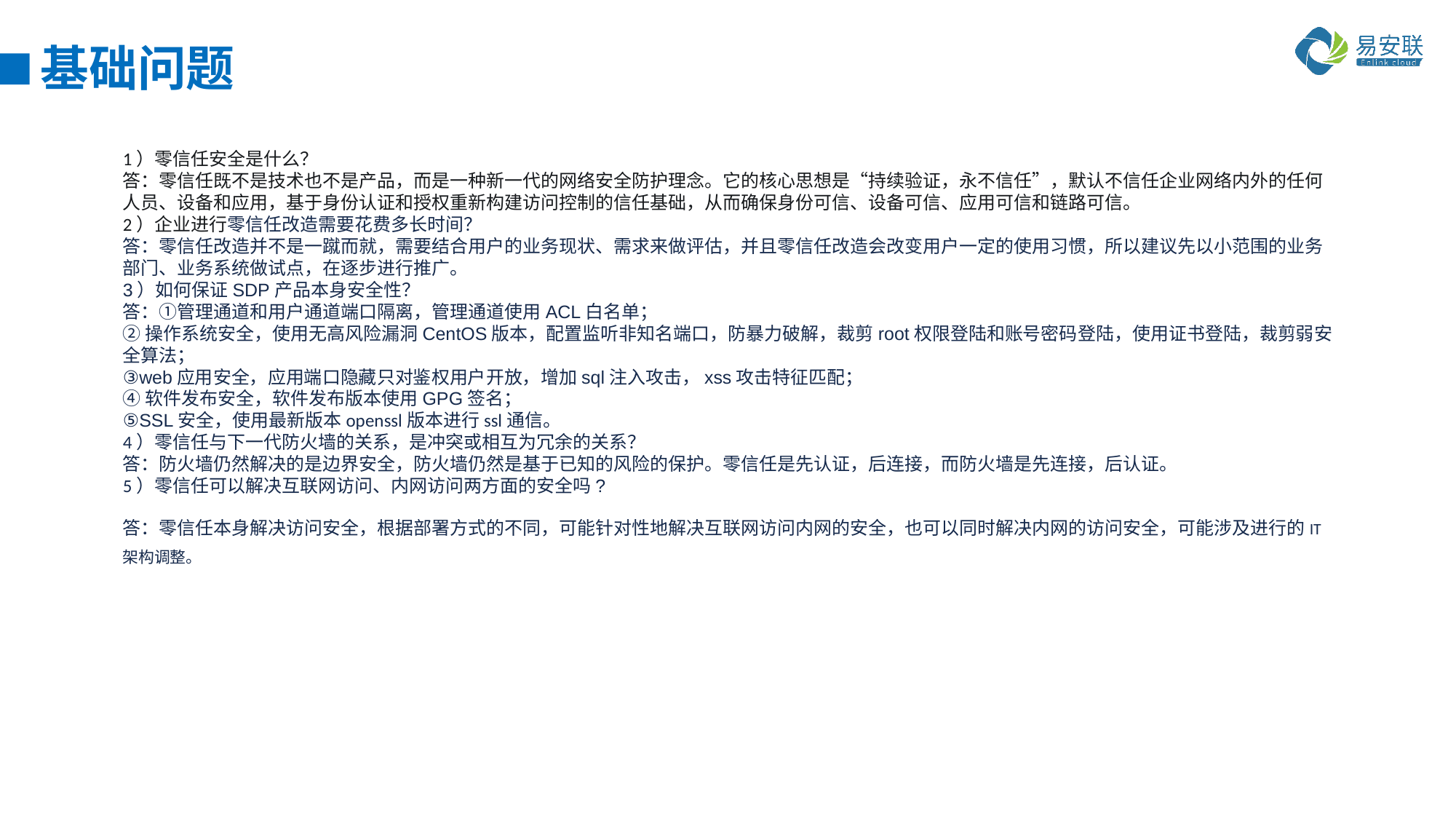

# 基础问题
1）零信任安全是什么？答：零信任既不是技术也不是产品，而是一种新一代的网络安全防护理念。它的核心思想是“持续验证，永不信任”，默认不信任企业网络内外的任何人员、设备和应用，基于身份认证和授权重新构建访问控制的信任基础，从而确保身份可信、设备可信、应用可信和链路可信。2）企业进行零信任改造需要花费多长时间？ 答：零信任改造并不是一蹴而就，需要结合用户的业务现状、需求来做评估，并且零信任改造会改变用户一定的使用习惯，所以建议先以小范围的业务部门、业务系统做试点，在逐步进行推广。3）如何保证SDP产品本身安全性？ 答：①管理通道和用户通道端口隔离，管理通道使用ACL白名单；②操作系统安全，使用无高风险漏洞CentOS版本，配置监听非知名端口，防暴力破解，裁剪root权限登陆和账号密码登陆，使用证书登陆，裁剪弱安全算法；③web应用安全，应用端口隐藏只对鉴权用户开放，增加sql注入攻击，xss攻击特征匹配；④软件发布安全，软件发布版本使用GPG签名；⑤SSL安全，使用最新版本openssl版本进行ssl通信。4）零信任与下一代防火墙的关系，是冲突或相互为冗余的关系？答：防火墙仍然解决的是边界安全，防火墙仍然是基于已知的风险的保护。零信任是先认证，后连接，而防火墙是先连接，后认证。5）零信任可以解决互联网访问、内网访问两方面的安全吗?答：零信任本身解决访问安全，根据部署方式的不同，可能针对性地解决互联网访问内网的安全，也可以同时解决内网的访问安全，可能涉及进行的IT架构调整。